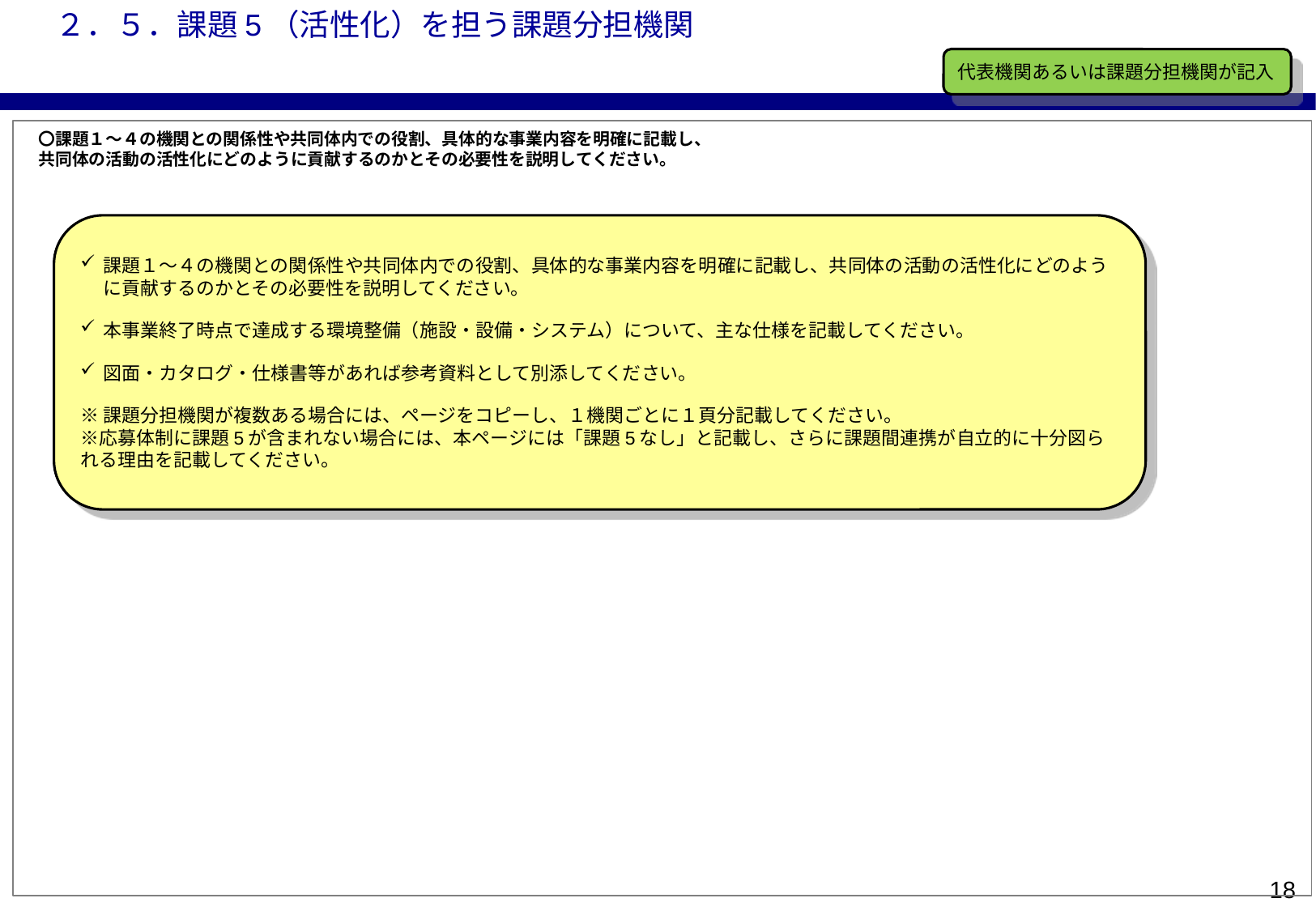

２．５．課題5（活性化）を担う課題分担機関
代表機関あるいは課題分担機関が記入

〇課題１～４の機関との関係性や共同体内での役割、具体的な事業内容を明確に記載し、
共同体の活動の活性化にどのように貢献するのかとその必要性を説明してください。

課題１～４の機関との関係性や共同体内での役割、具体的な事業内容を明確に記載し、共同体の活動の活性化にどのように貢献するのかとその必要性を説明してください。
本事業終了時点で達成する環境整備（施設・設備・システム）について、主な仕様を記載してください。
図面・カタログ・仕様書等があれば参考資料として別添してください。
※課題分担機関が複数ある場合には、ページをコピーし、１機関ごとに１頁分記載してください。
※応募体制に課題5が含まれない場合には、本ページには「課題5なし」と記載し、さらに課題間連携が自立的に十分図られる理由を記載してください。